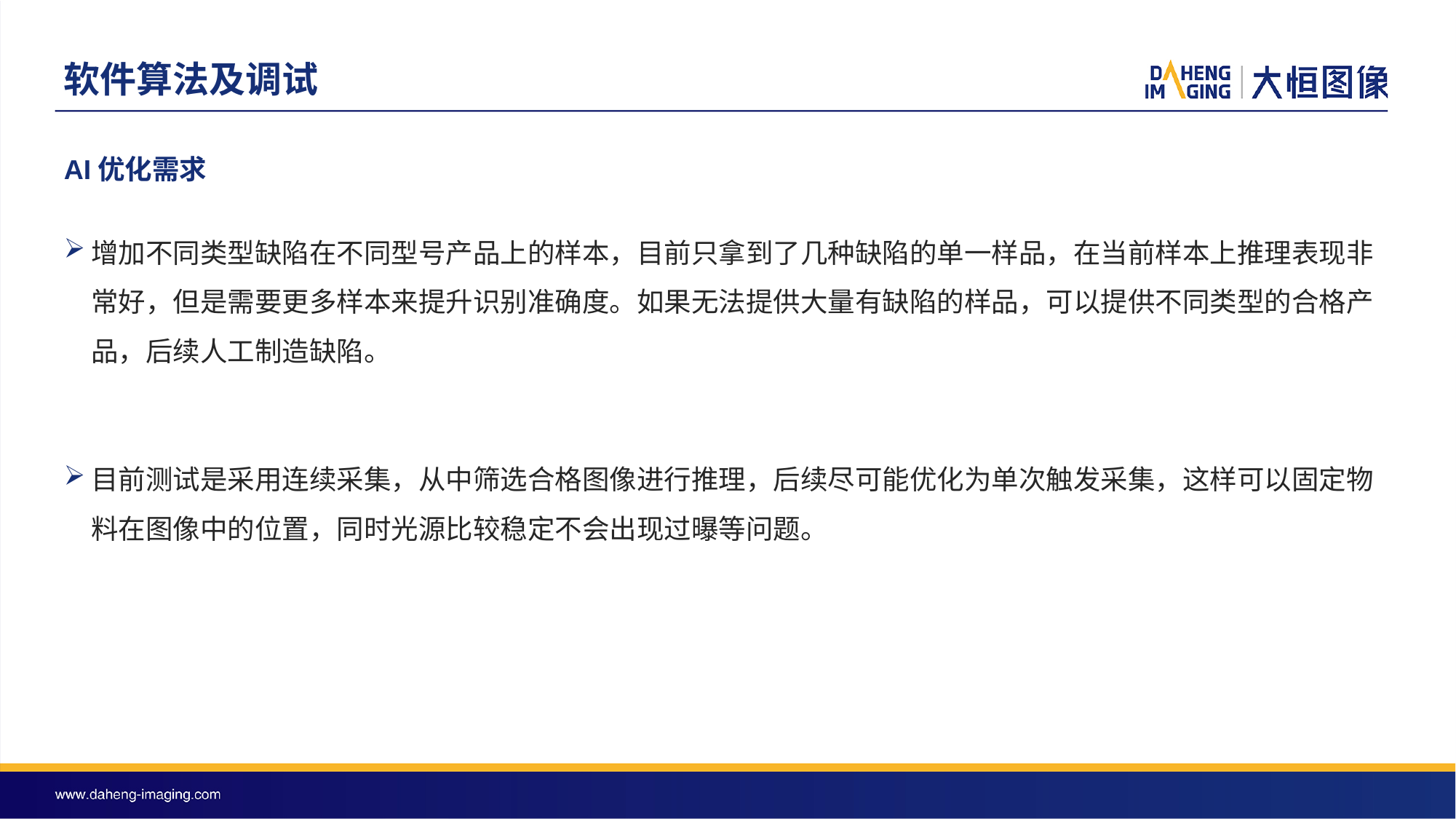

# 软件算法及调试
AI优化需求
增加不同类型缺陷在不同型号产品上的样本，目前只拿到了几种缺陷的单一样品，在当前样本上推理表现非常好，但是需要更多样本来提升识别准确度。如果无法提供大量有缺陷的样品，可以提供不同类型的合格产品，后续人工制造缺陷。

目前测试是采用连续采集，从中筛选合格图像进行推理，后续尽可能优化为单次触发采集，这样可以固定物料在图像中的位置，同时光源比较稳定不会出现过曝等问题。